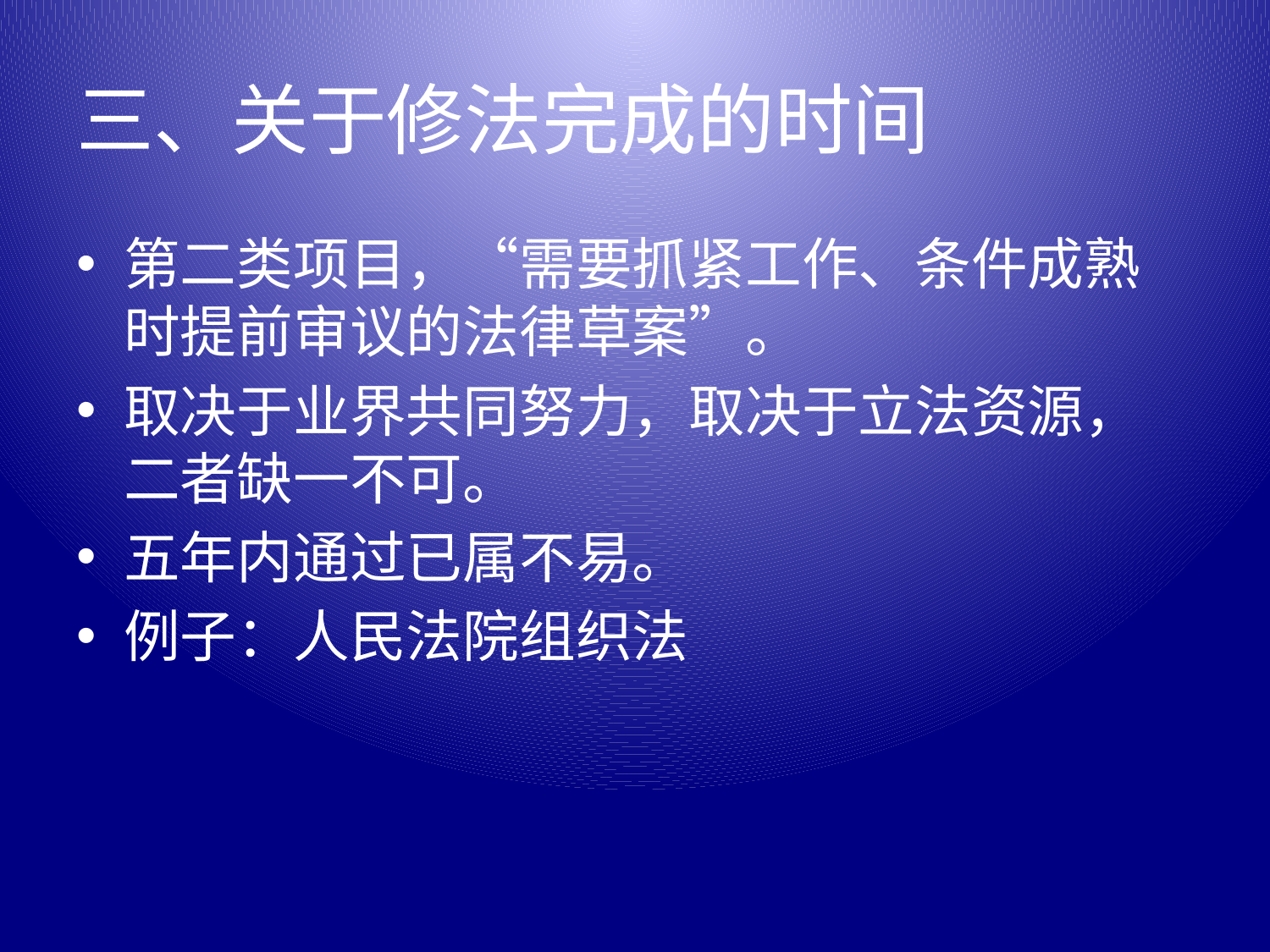

# 三、关于修法完成的时间
第二类项目，“需要抓紧工作、条件成熟时提前审议的法律草案”。
取决于业界共同努力，取决于立法资源，二者缺一不可。
五年内通过已属不易。
例子：人民法院组织法